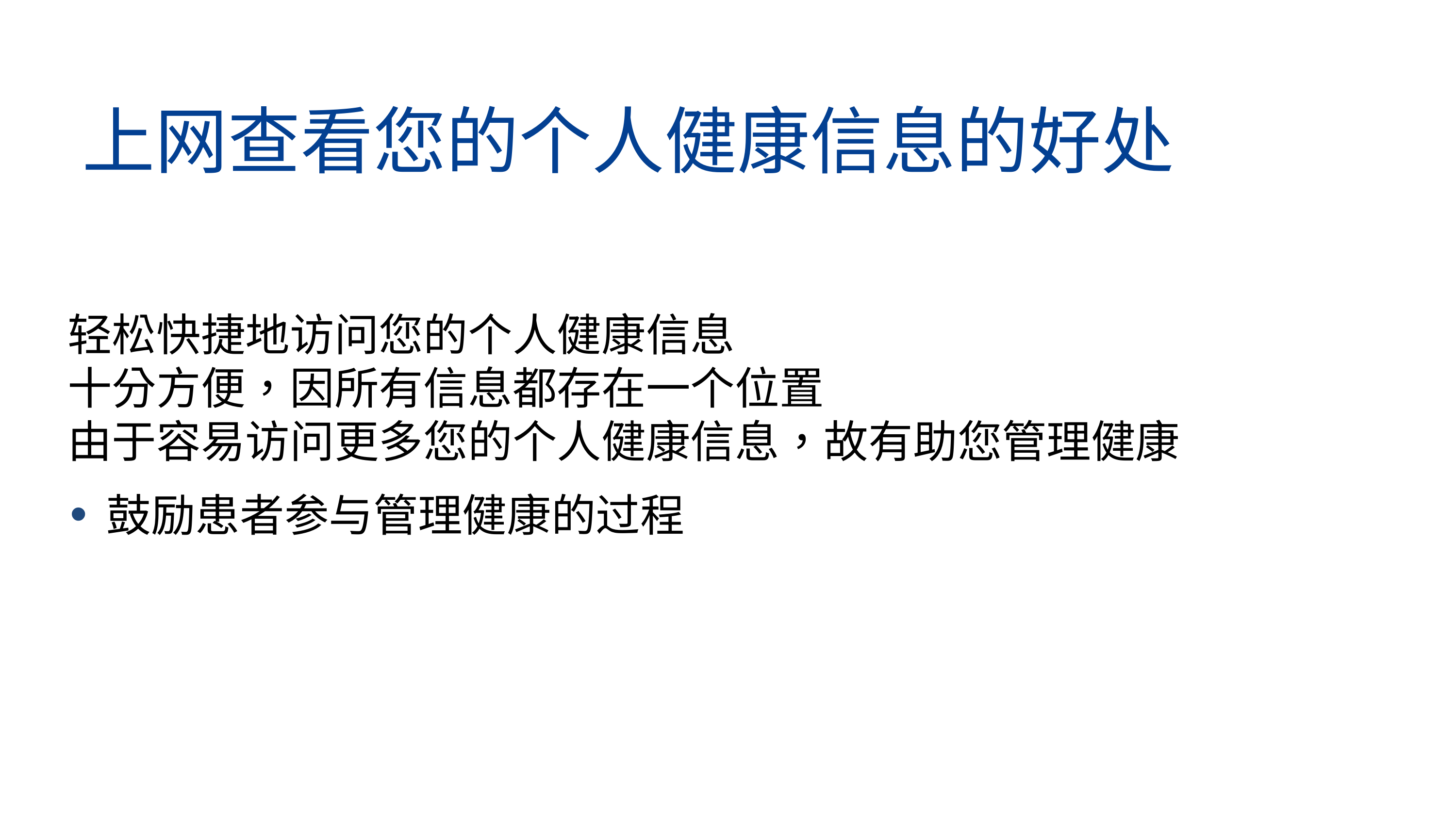

上网查看您的个人健康信息的好处
轻松快捷地访问您的个人健康信息
十分方便，因所有信息都存在一个位置
由于容易访问更多您的个人健康信息，故有助您管理健康
鼓励患者参与管理健康的过程